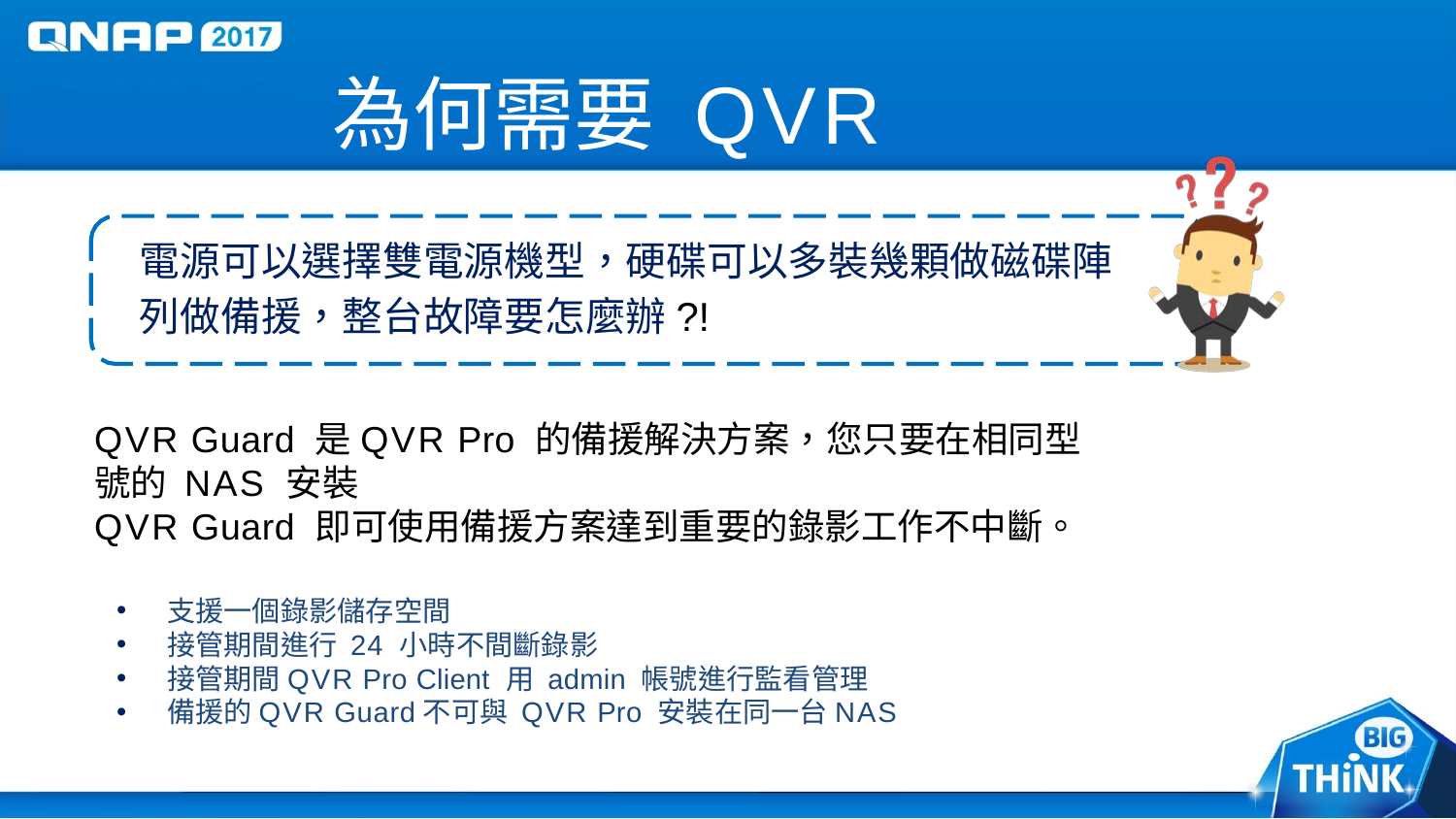

# 為何需要 QVR Guard

電源可以選擇雙電源機型，硬碟可以多裝幾顆做磁碟陣 列做備援，整台故障要怎麼辦?!

QVR Guard 是QVR Pro 的備援解決方案，您只要在相同型號的NAS 安裝
QVR Guard 即可使用備援方案達到重要的錄影工作不中斷。

支援一個錄影儲存空間
接管期間進行 24 小時不間斷錄影
接管期間QVR Pro Client 用admin 帳號進行監看管理
備援的QVR Guard不可與 QVR Pro 安裝在同一台NAS